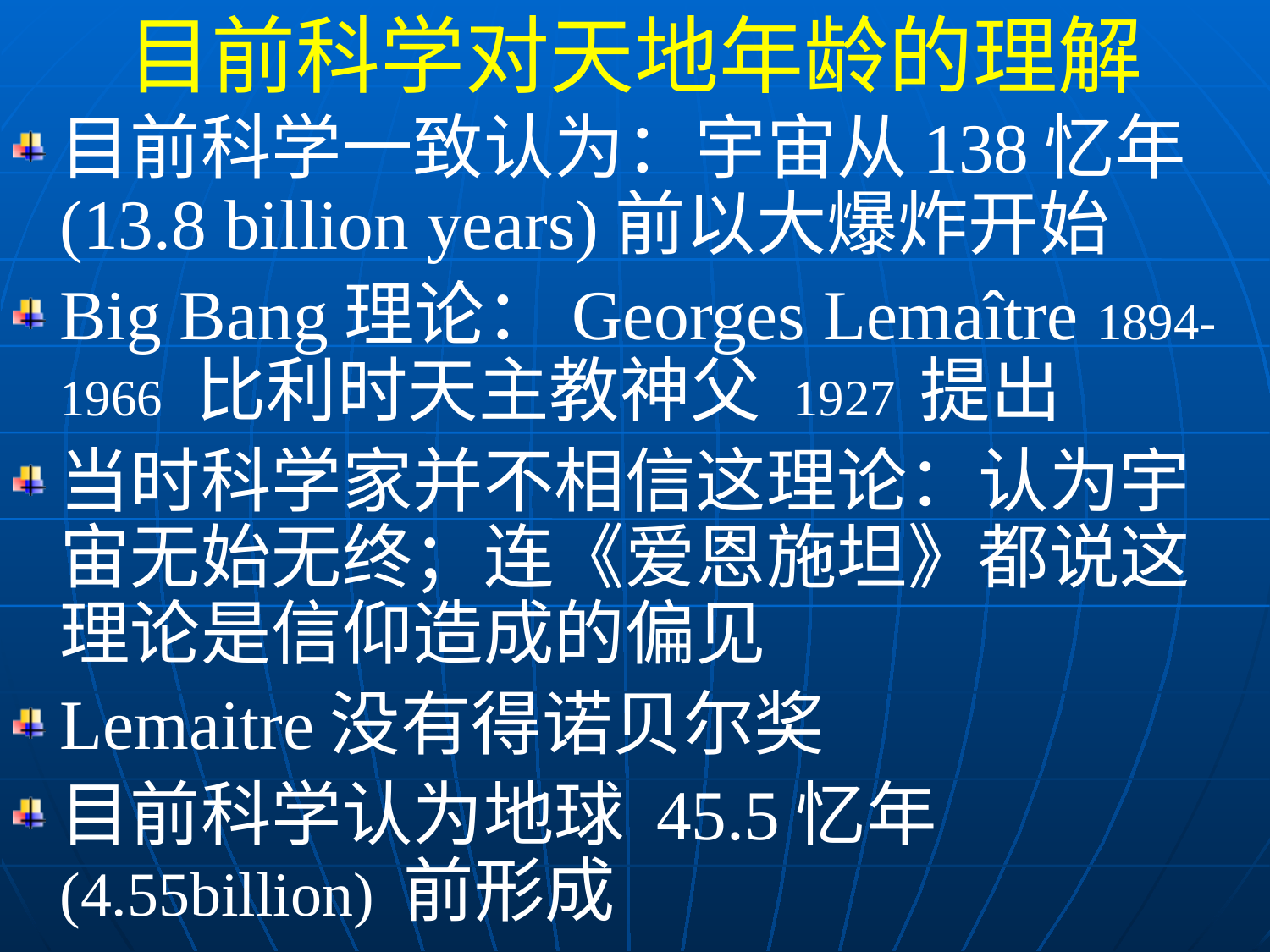

目前科学对天地年龄的理解
目前科学一致认为：宇宙从138忆年(13.8 billion years)前以大爆炸开始
Big Bang理论：Georges Lemaître 1894-1966 比利时天主教神父 1927 提出
当时科学家并不相信这理论：认为宇宙无始无终；连《爱恩施坦》都说这理论是信仰造成的偏见
Lemaitre没有得诺贝尔奖
目前科学认为地球 45.5忆年(4.55billion) 前形成